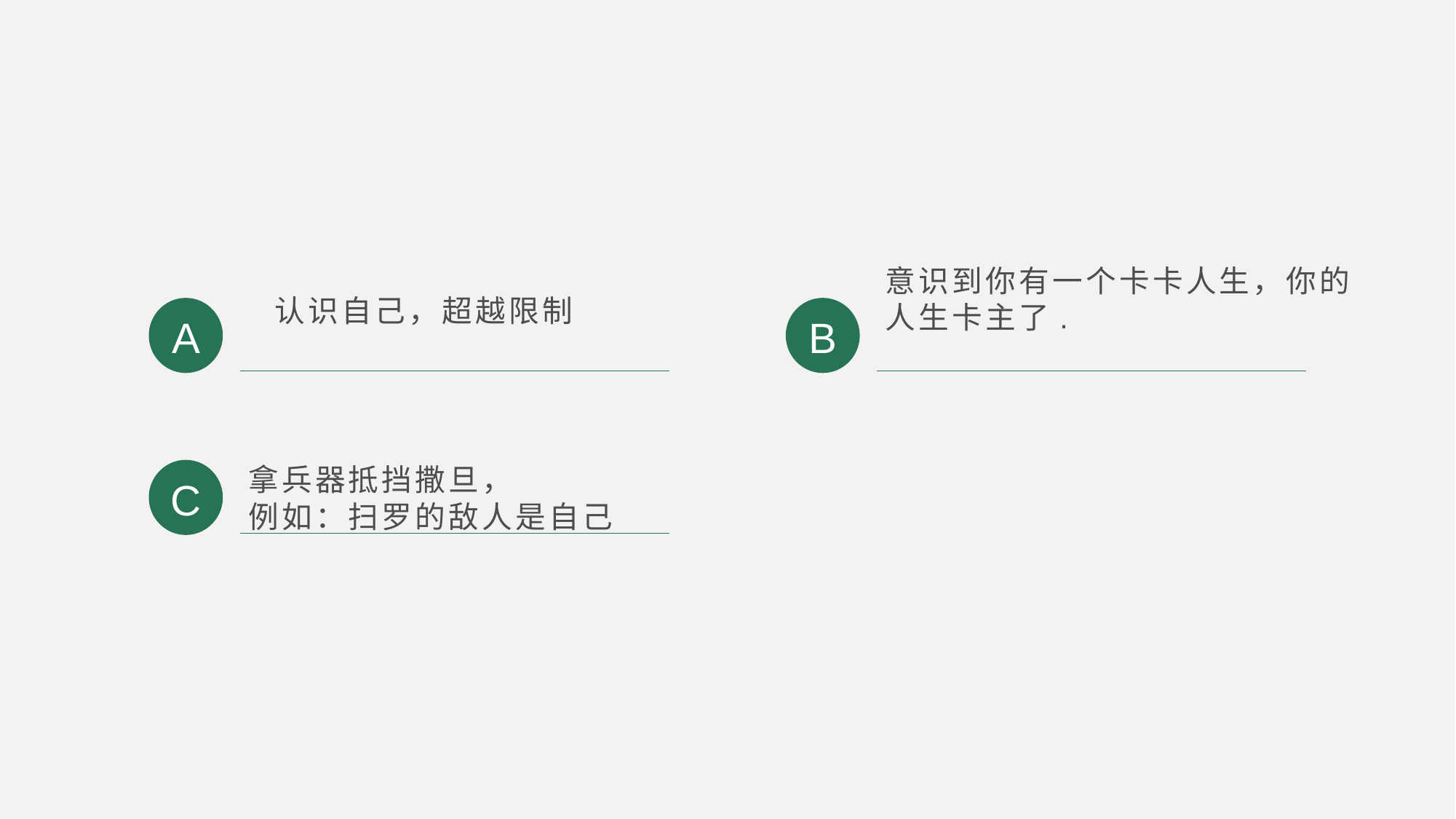

意识到你有一个卡卡人生，你的人生卡主了.

认识自己，超越限制
A
B
拿兵器抵挡撒旦，
例如：扫罗的敌人是自己
C